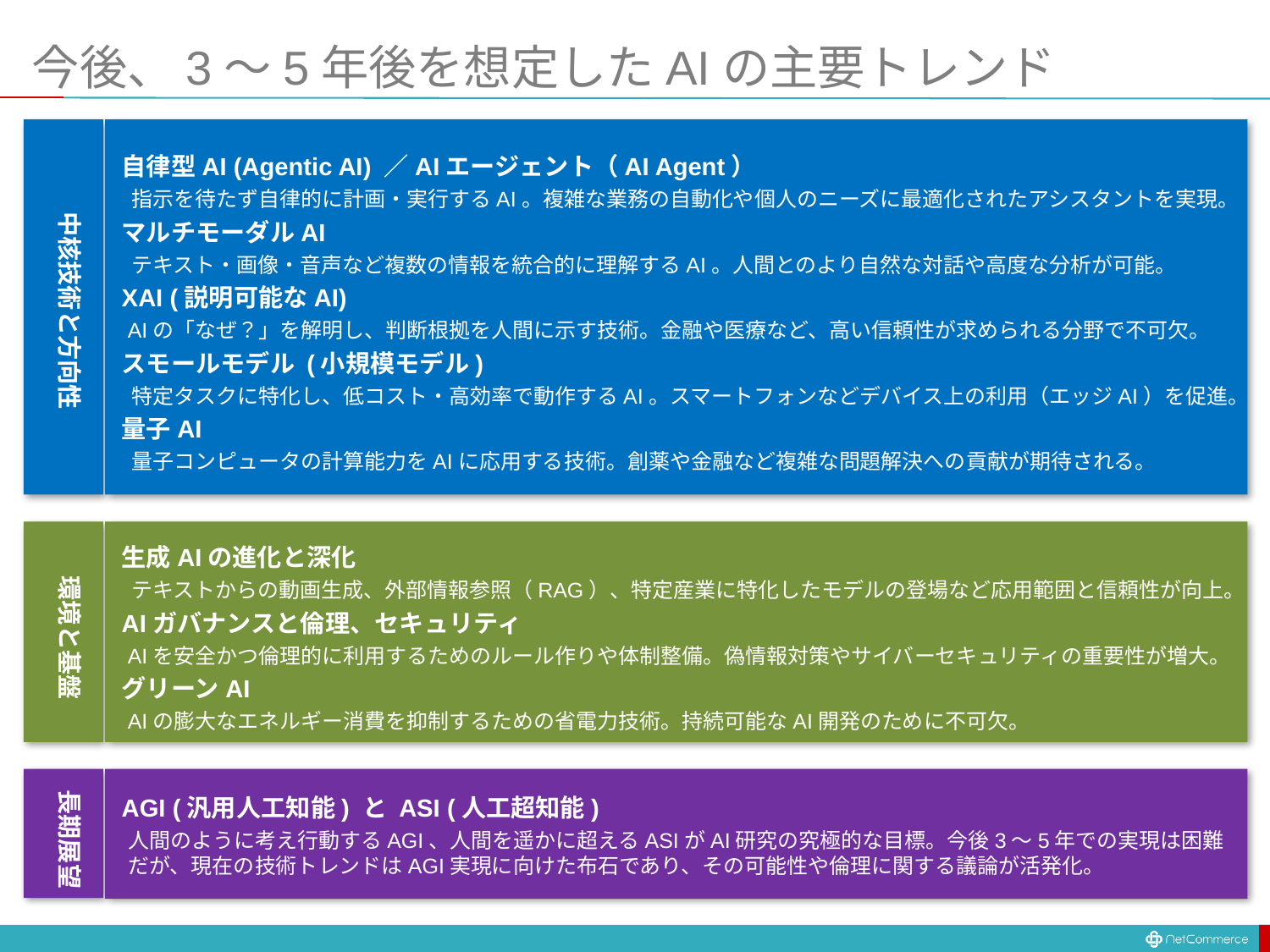

# 今後、3〜5年後を想定したAIの主要トレンド

自律型AI (Agentic AI) ／AIエージェント（AI Agent）
 指示を待たず自律的に計画・実行するAI。複雑な業務の自動化や個人のニーズに最適化されたアシスタントを実現。
マルチモーダルAI
 テキスト・画像・音声など複数の情報を統合的に理解するAI。人間とのより自然な対話や高度な分析が可能。
XAI (説明可能なAI)
 AIの「なぜ？」を解明し、判断根拠を人間に示す技術。金融や医療など、高い信頼性が求められる分野で不可欠。
スモールモデル (小規模モデル)
 特定タスクに特化し、低コスト・高効率で動作するAI。スマートフォンなどデバイス上の利用（エッジAI）を促進。
量子AI
 量子コンピュータの計算能力をAIに応用する技術。創薬や金融など複雑な問題解決への貢献が期待される。
中核技術と方向性

生成AIの進化と深化
 テキストからの動画生成、外部情報参照（RAG）、特定産業に特化したモデルの登場など応用範囲と信頼性が向上。
AIガバナンスと倫理、セキュリティ
 AIを安全かつ倫理的に利用するためのルール作りや体制整備。偽情報対策やサイバーセキュリティの重要性が増大。
グリーンAI
 AIの膨大なエネルギー消費を抑制するための省電力技術。持続可能なAI開発のために不可欠。
環境と基盤

長期展望
AGI (汎用人工知能) と ASI (人工超知能)
人間のように考え行動するAGI、人間を遥かに超えるASIがAI研究の究極的な目標。今後3〜5年での実現は困難だが、現在の技術トレンドはAGI実現に向けた布石であり、その可能性や倫理に関する議論が活発化。